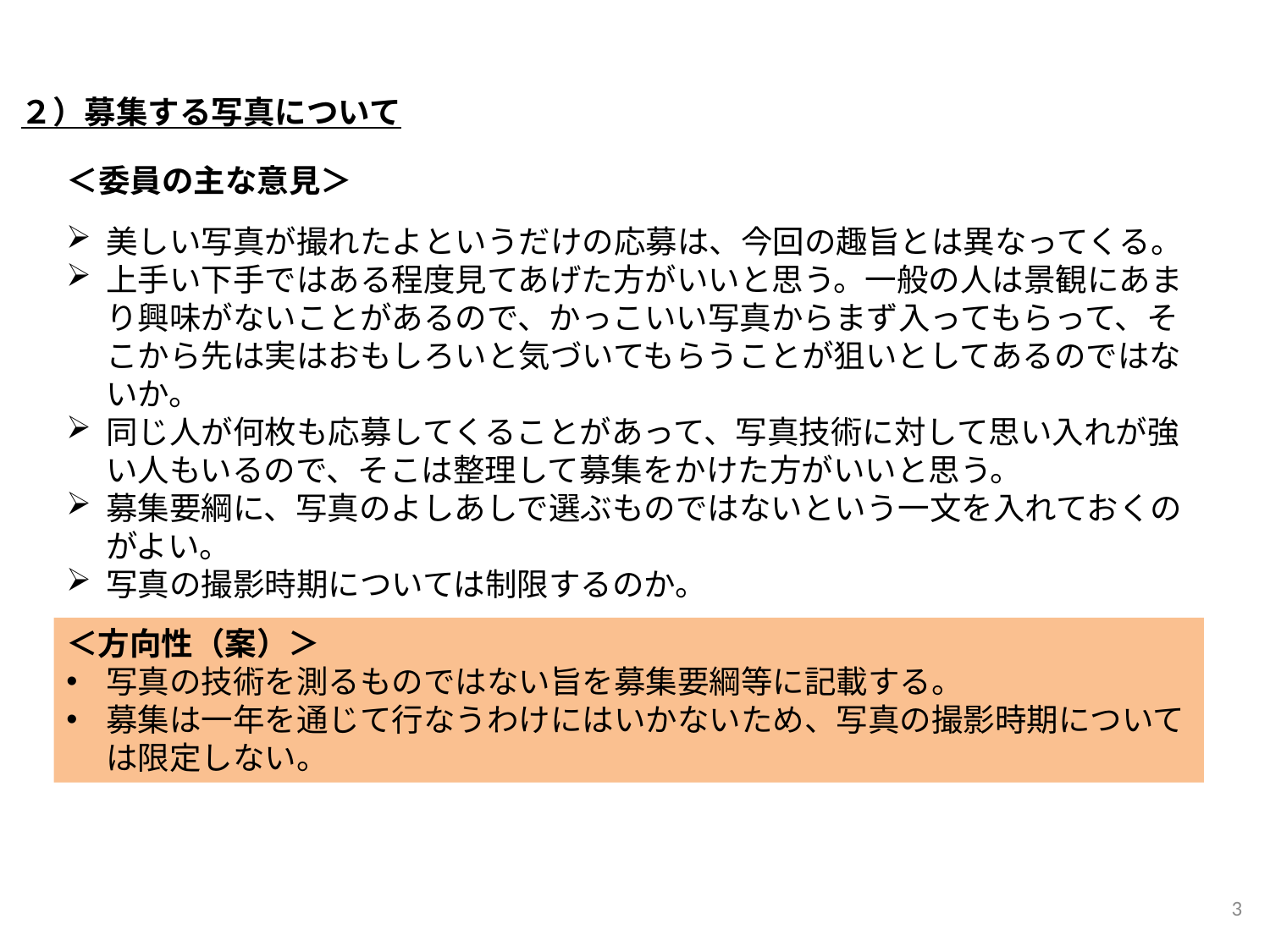

２）募集する写真について
＜委員の主な意見＞
美しい写真が撮れたよというだけの応募は、今回の趣旨とは異なってくる。
上手い下手ではある程度見てあげた方がいいと思う。一般の人は景観にあまり興味がないことがあるので、かっこいい写真からまず入ってもらって、そこから先は実はおもしろいと気づいてもらうことが狙いとしてあるのではないか。
同じ人が何枚も応募してくることがあって、写真技術に対して思い入れが強い人もいるので、そこは整理して募集をかけた方がいいと思う。
募集要綱に、写真のよしあしで選ぶものではないという一文を入れておくのがよい。
写真の撮影時期については制限するのか。
＜方向性（案）＞
写真の技術を測るものではない旨を募集要綱等に記載する。
募集は一年を通じて行なうわけにはいかないため、写真の撮影時期については限定しない。
3